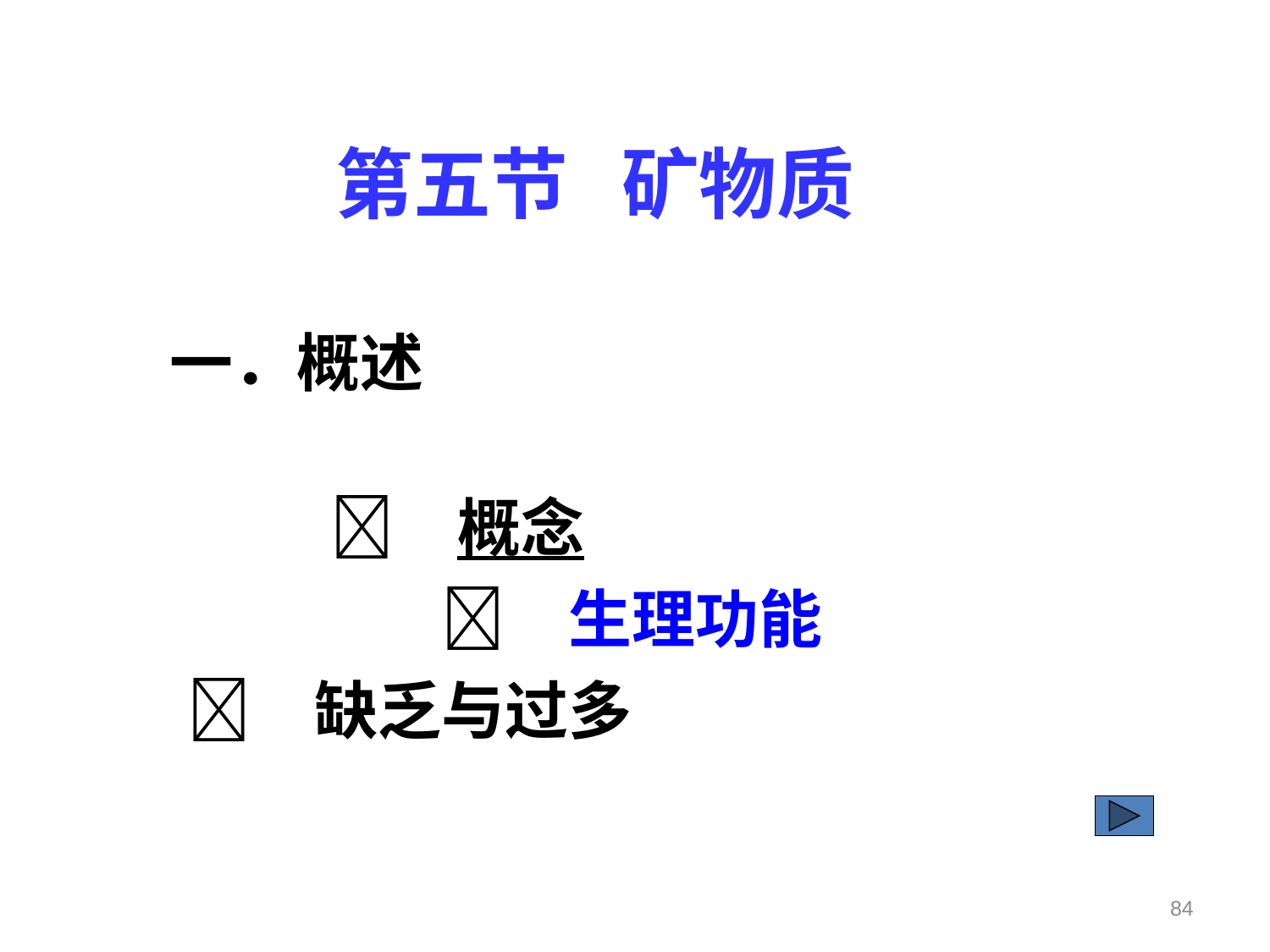

#
第五节   矿物质
 一．概述
　　　•　概念
　　　　•　生理功能
　　　　　　•　缺乏与过多

84